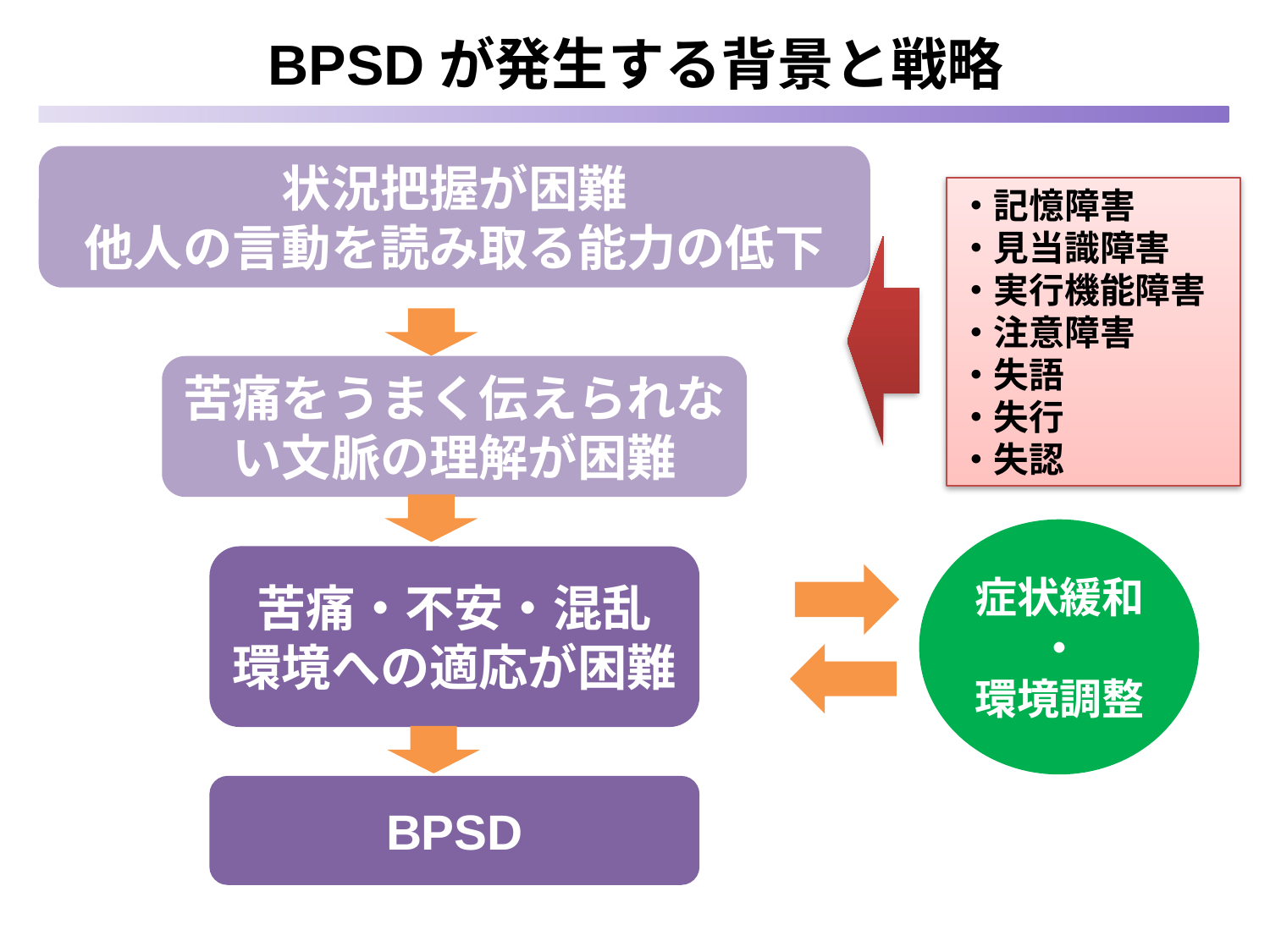

# BPSDが発生する背景と戦略

状況把握が困難
他人の言動を読み取る能力の低下
・記憶障害
・見当識障害
・実行機能障害
・注意障害
・失語
・失行
・失認

苦痛をうまく伝えられない文脈の理解が困難

症状緩和
・
環境調整
苦痛・不安・混乱
環境への適応が困難

BPSD